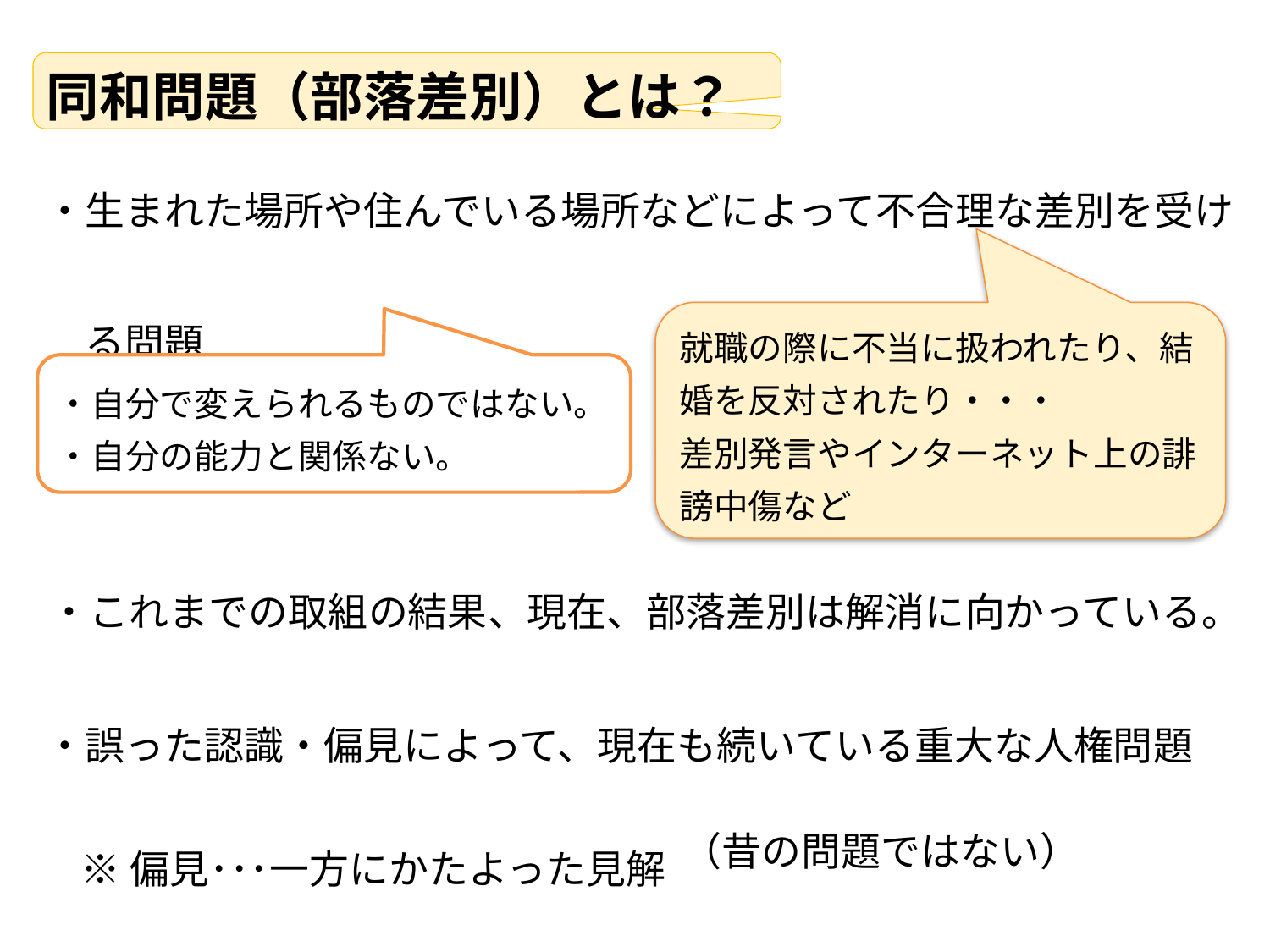

同和問題（部落差別）とは？
・生まれた場所や住んでいる場所などによって不合理な差別を受け
　る問題
就職の際に不当に扱われたり、結婚を反対されたり・・・
差別発言やインターネット上の誹謗中傷など
・自分で変えられるものではない。
・自分の能力と関係ない。
・これまでの取組の結果、現在、部落差別は解消に向かっている。
・誤った認識・偏見によって、現在も続いている重大な人権問題
　　　　　　　　　　　　　　　　（昔の問題ではない）
※偏見･･･一方にかたよった見解